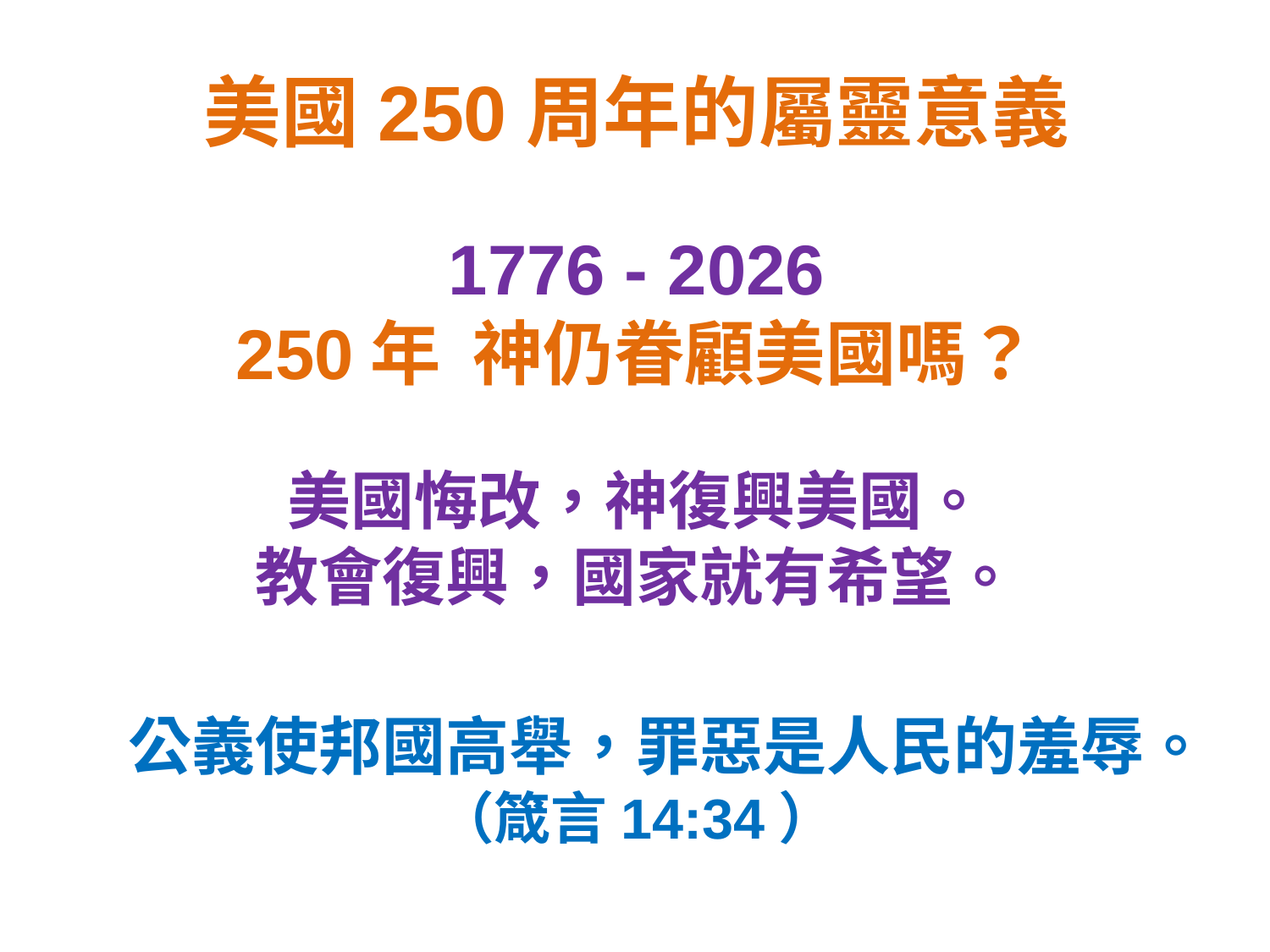

美國250周年的屬靈意義

1776 - 2026
250年  神仍眷顧美國嗎？

美國悔改，神復興美國。
教會復興，國家就有希望。

公義使邦國高舉，罪惡是人民的羞辱。（箴言14:34）